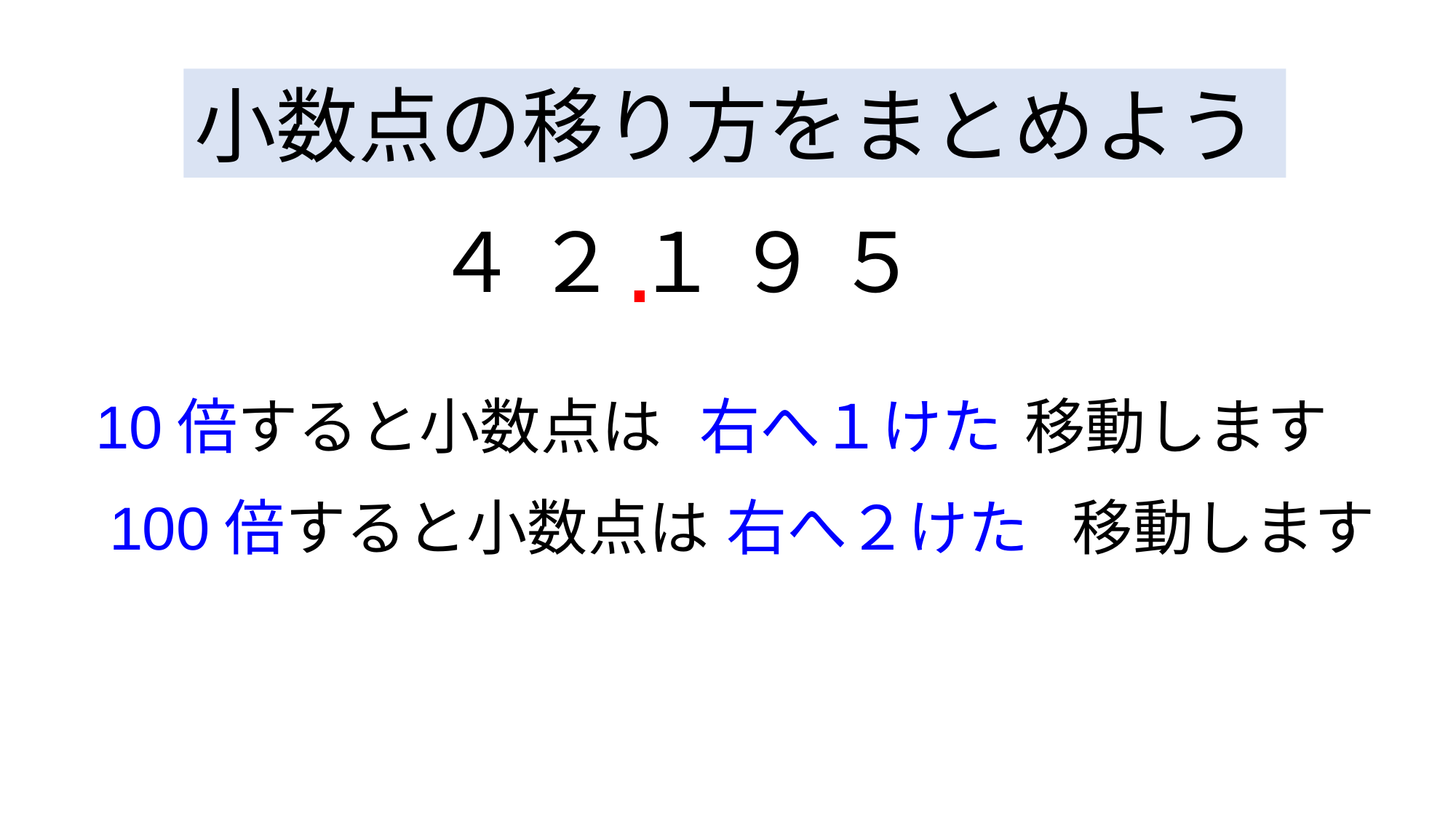

小数点の移り方をまとめよう
.
４ ２ １ ９ ５
10倍すると小数点は　　　　　　移動します
右へ１けた
100倍すると小数点は　　　　　　移動します
右へ２けた